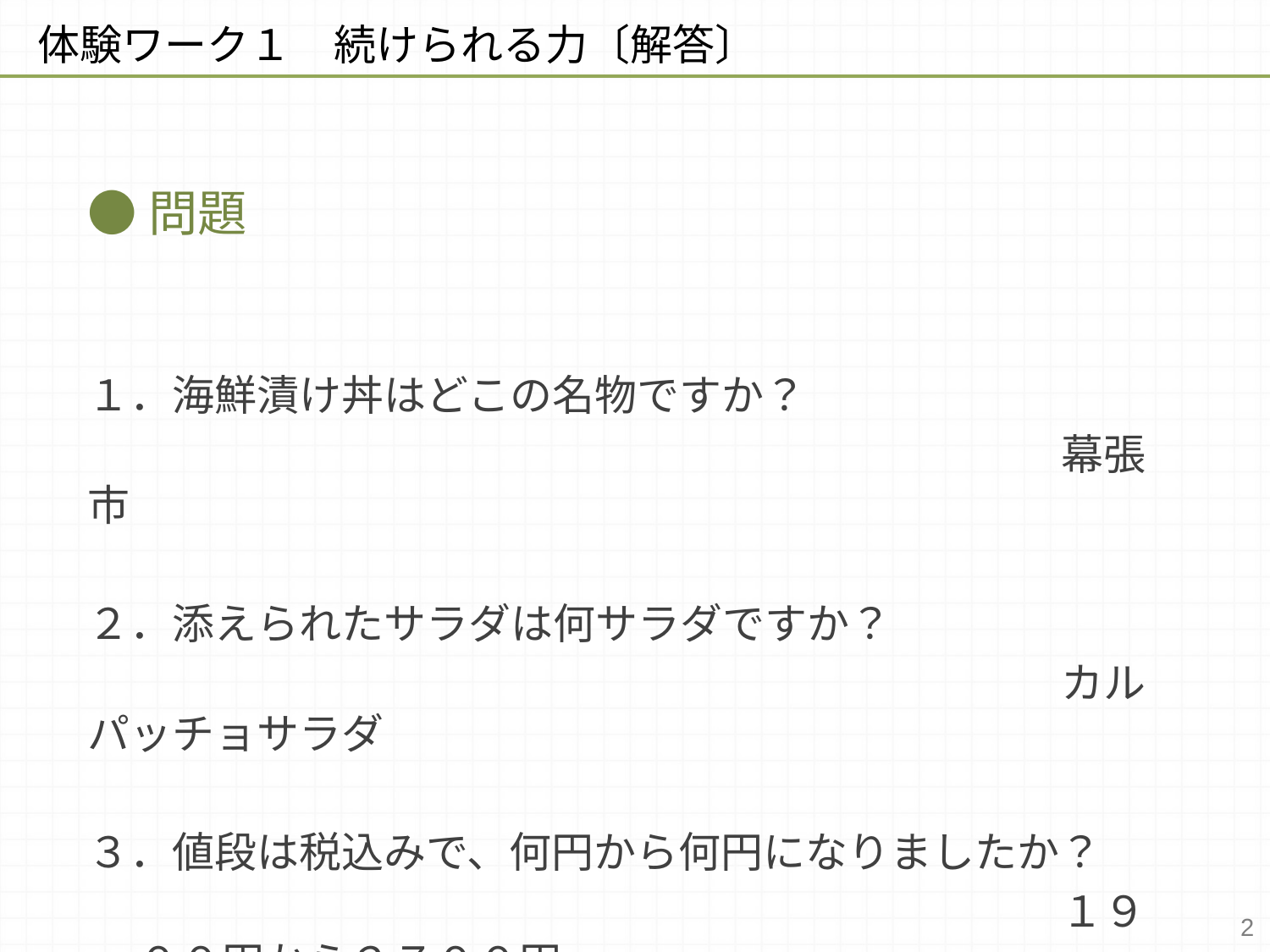

体験ワーク１　続けられる力〔解答〕
●問題

１．海鮮漬け丼はどこの名物ですか？
　　　　　　　　　　　　　　　　　　　　　　　幕張市

２．添えられたサラダは何サラダですか？
　　　　　　　　　　　　　　　　　　　　　　　カルパッチョサラダ

３．値段は税込みで、何円から何円になりましたか？
　　　　　　　　　　　　　　　　　　　　　　　１９００円から２７００円

2